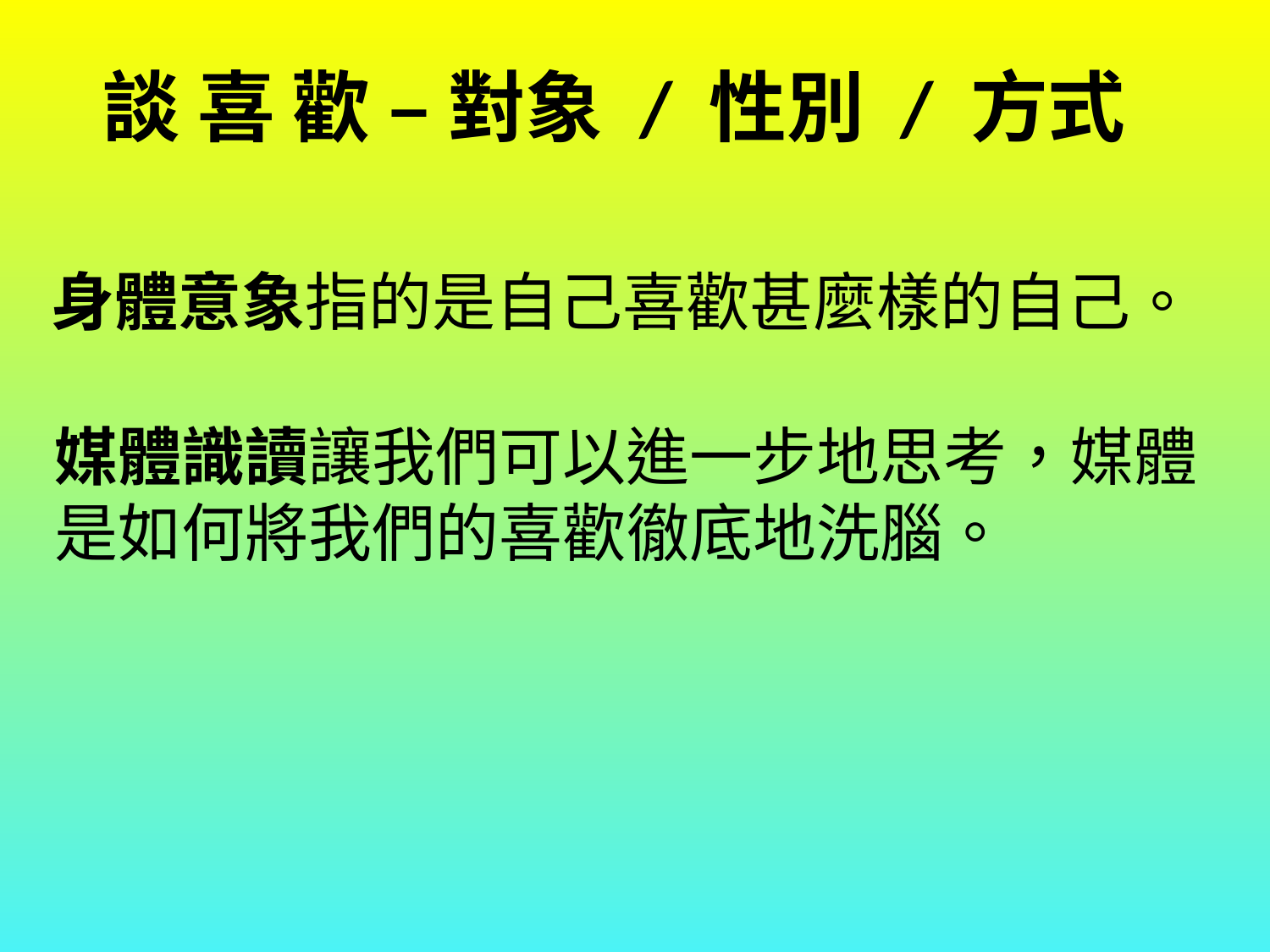

談 喜 歡 – 對象 / 性別 / 方式
身體意象指的是自己喜歡甚麼樣的自己。
媒體識讀讓我們可以進一步地思考，媒體是如何將我們的喜歡徹底地洗腦。